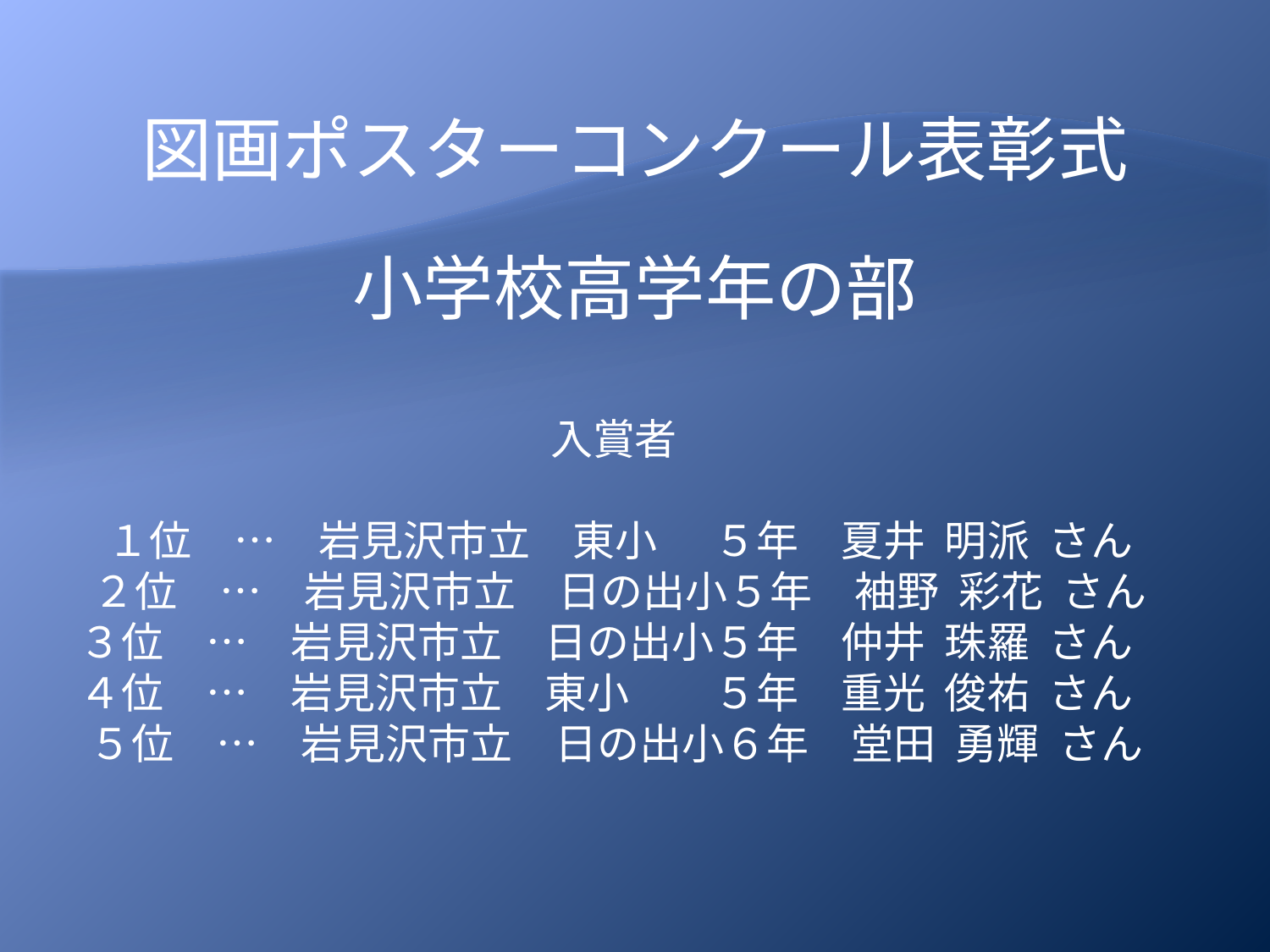

図画ポスターコンクール表彰式
小学校高学年の部
入賞者

　　 １位　…　岩見沢市立　東小      ５年　夏井  明派  さん
　    ２位　…　岩見沢市立　日の出小５年　袖野  彩花  さん
       ３位　…　岩見沢市立　日の出小５年　仲井  珠羅  さん
       ４位　…　岩見沢市立　東小　　５年　重光  俊祐  さん
       ５位　…　岩見沢市立　日の出小６年　堂田  勇輝  さん